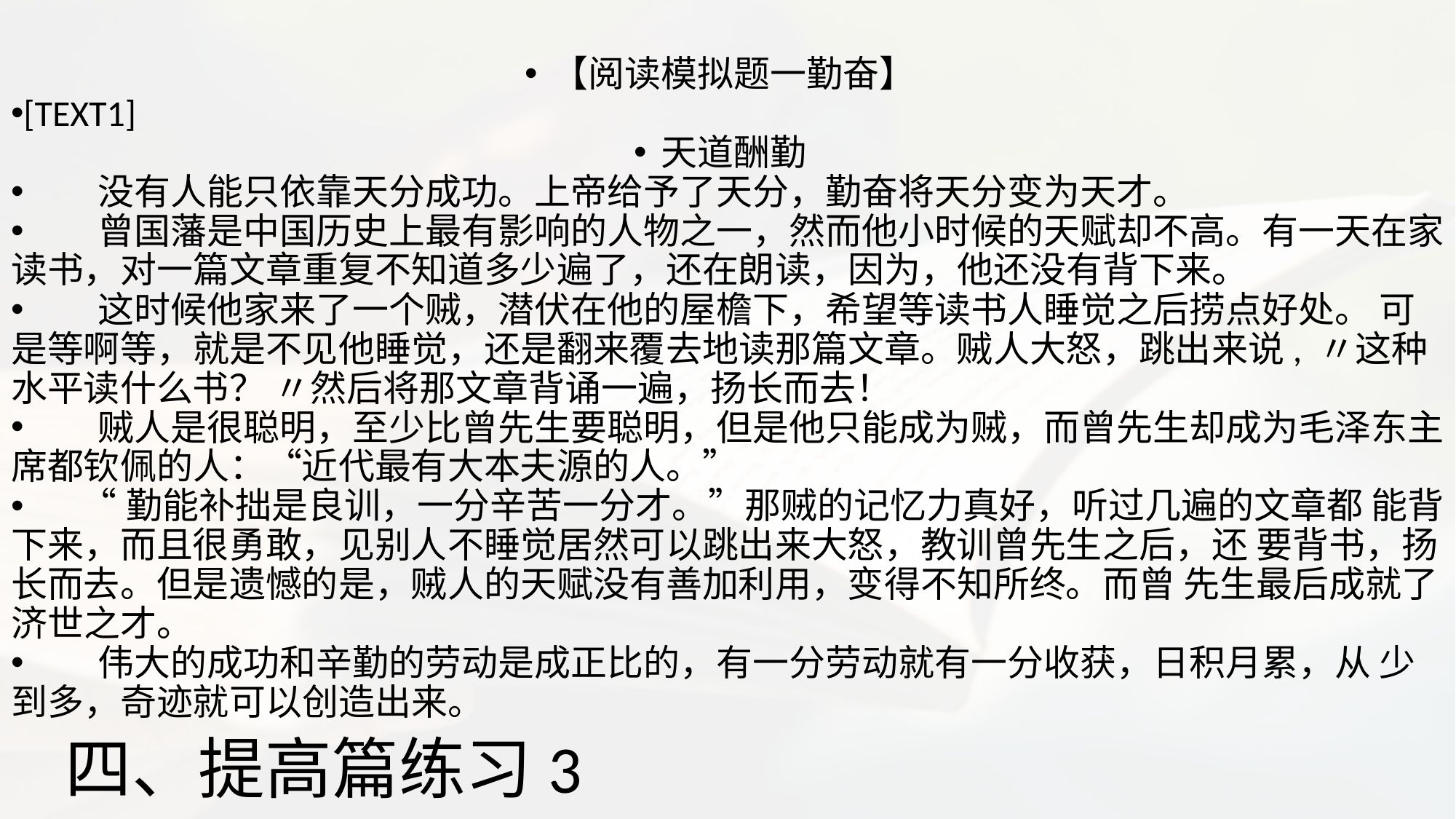

【阅读模拟题一勤奋】
[TEXT1]
天道酬勤
        没有人能只依靠天分成功。上帝给予了天分，勤奋将天分变为天才。
        曾国藩是中国历史上最有影响的人物之一，然而他小时候的天赋却不高。有一天在家读书，对一篇文章重复不知道多少遍了，还在朗读，因为，他还没有背下来。
        这时候他家来了一个贼，潜伏在他的屋檐下，希望等读书人睡觉之后捞点好处。 可是等啊等，就是不见他睡觉，还是翻来覆去地读那篇文章。贼人大怒，跳出来说, 〃这种水平读什么书？ 〃然后将那文章背诵一遍，扬长而去！
        贼人是很聪明，至少比曾先生要聪明，但是他只能成为贼，而曾先生却成为毛泽东主席都钦佩的人：“近代最有大本夫源的人。”
       “勤能补拙是良训，一分辛苦一分才。”那贼的记忆力真好，听过几遍的文章都 能背下来，而且很勇敢，见别人不睡觉居然可以跳出来大怒，教训曾先生之后，还 要背书，扬长而去。但是遗憾的是，贼人的天赋没有善加利用，变得不知所终。而曾 先生最后成就了济世之才。
        伟大的成功和辛勤的劳动是成正比的，有一分劳动就有一分收获，日积月累，从 少到多，奇迹就可以创造出来。
# 四、提高篇练习3